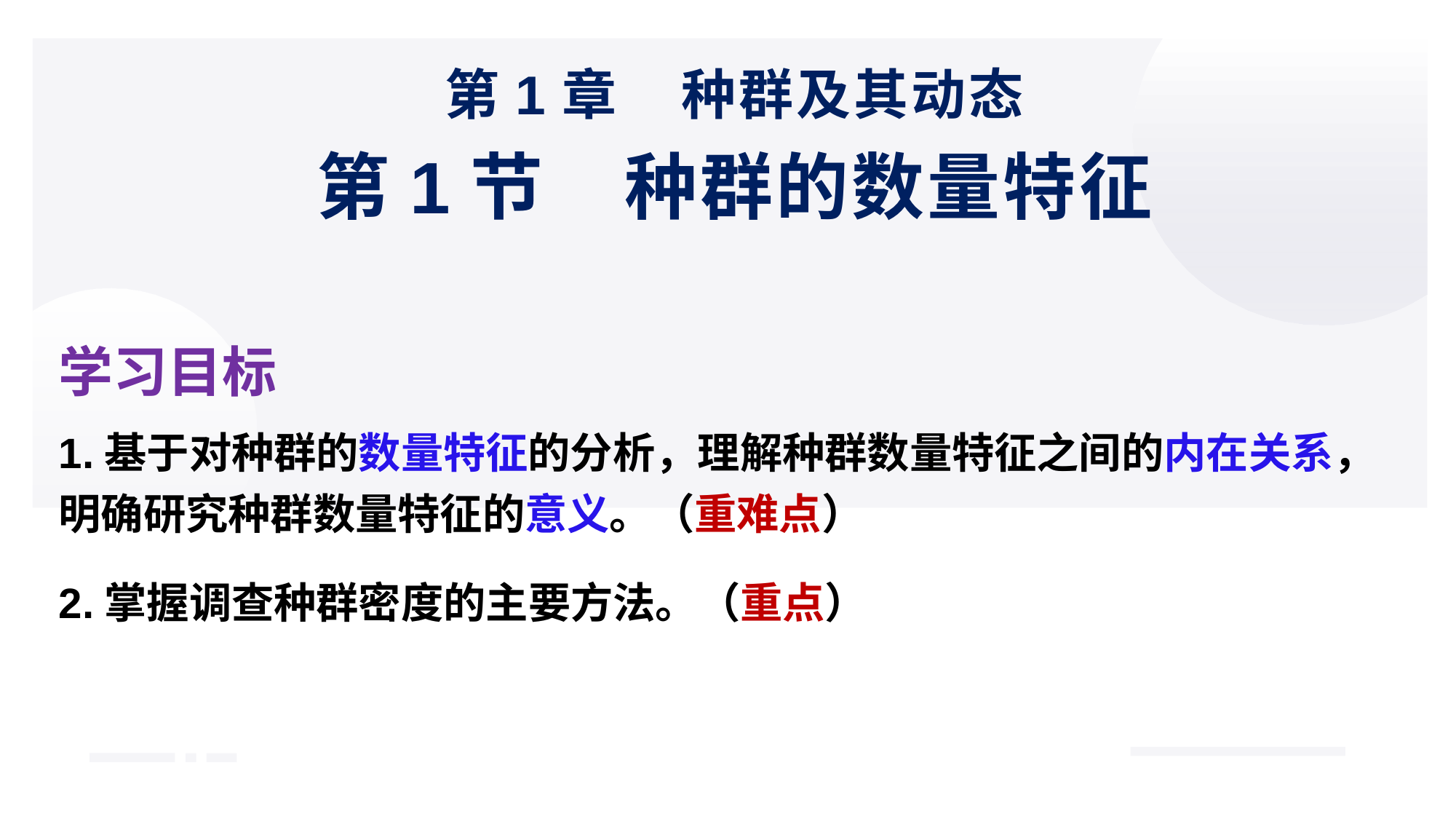

第1章    种群及其动态
第1节    种群的数量特征
学习目标
1.基于对种群的数量特征的分析，理解种群数量特征之间的内在关系，明确研究种群数量特征的意义。（重难点）
2.掌握调查种群密度的主要方法。（重点）